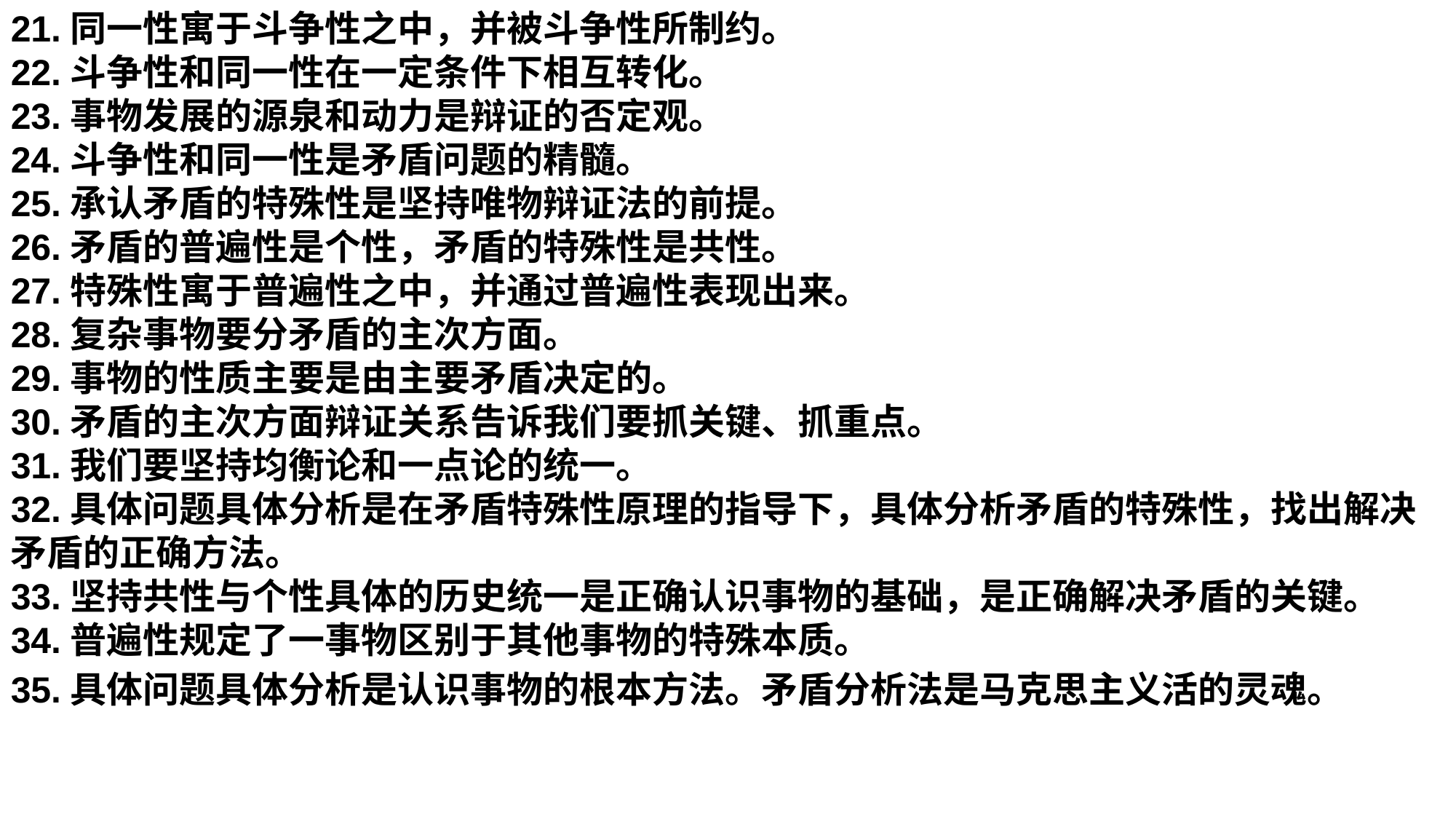

21.同一性寓于斗争性之中，并被斗争性所制约。22.斗争性和同一性在一定条件下相互转化。23.事物发展的源泉和动力是辩证的否定观。24.斗争性和同一性是矛盾问题的精髓。25.承认矛盾的特殊性是坚持唯物辩证法的前提。26.矛盾的普遍性是个性，矛盾的特殊性是共性。27.特殊性寓于普遍性之中，并通过普遍性表现出来。28.复杂事物要分矛盾的主次方面。29.事物的性质主要是由主要矛盾决定的。30.矛盾的主次方面辩证关系告诉我们要抓关键、抓重点。31.我们要坚持均衡论和一点论的统一。32.具体问题具体分析是在矛盾特殊性原理的指导下，具体分析矛盾的特殊性，找出解决矛盾的正确方法。33.坚持共性与个性具体的历史统一是正确认识事物的基础，是正确解决矛盾的关键。34.普遍性规定了一事物区别于其他事物的特殊本质。35.具体问题具体分析是认识事物的根本方法。矛盾分析法是马克思主义活的灵魂。